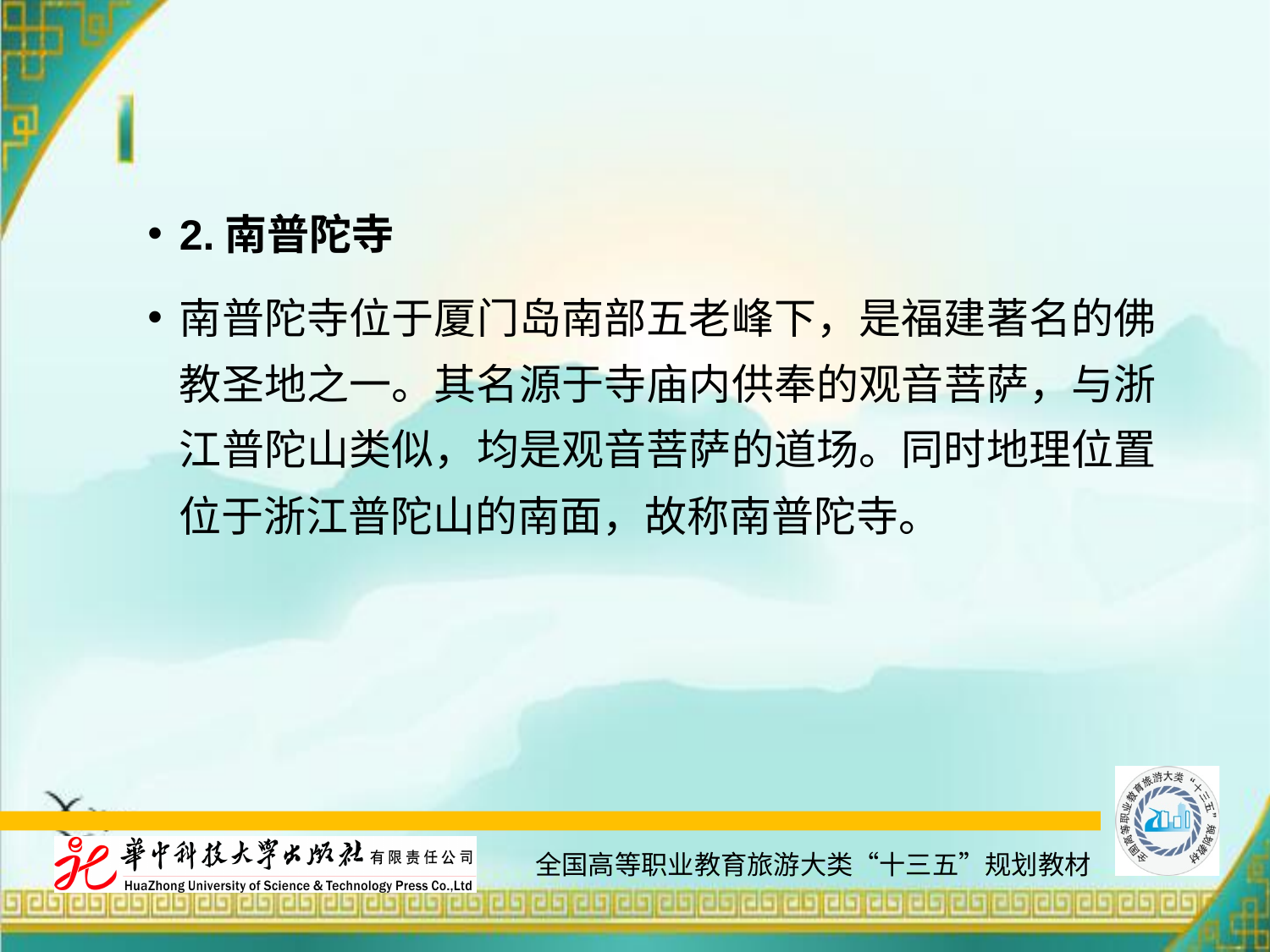

#
2.南普陀寺
南普陀寺位于厦门岛南部五老峰下，是福建著名的佛教圣地之一。其名源于寺庙内供奉的观音菩萨，与浙江普陀山类似，均是观音菩萨的道场。同时地理位置位于浙江普陀山的南面，故称南普陀寺。